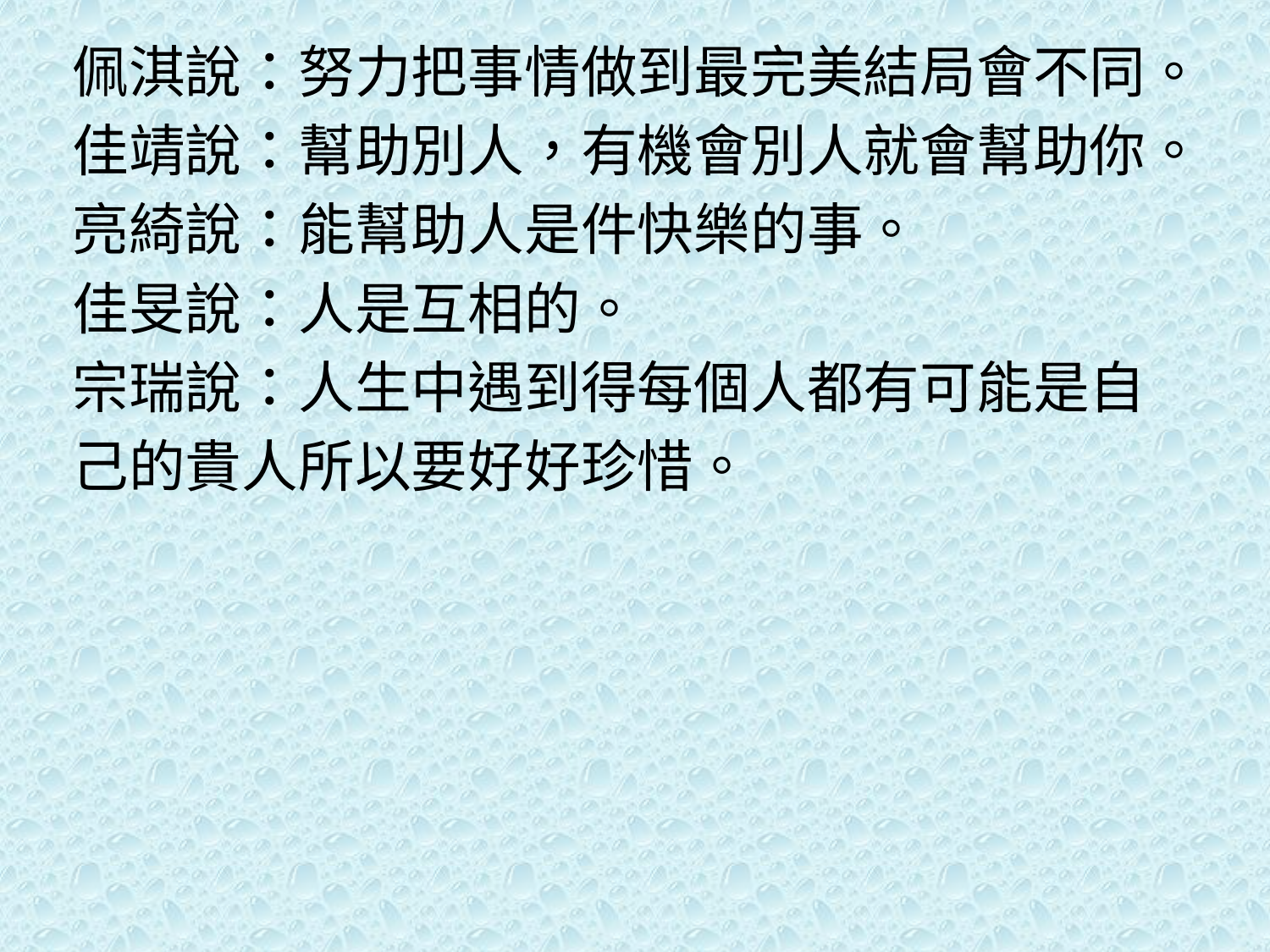

佩淇說：努力把事情做到最完美結局會不同。
佳靖說：幫助別人，有機會別人就會幫助你。
亮綺說：能幫助人是件快樂的事。
佳旻說：人是互相的。
宗瑞說：人生中遇到得每個人都有可能是自
己的貴人所以要好好珍惜。